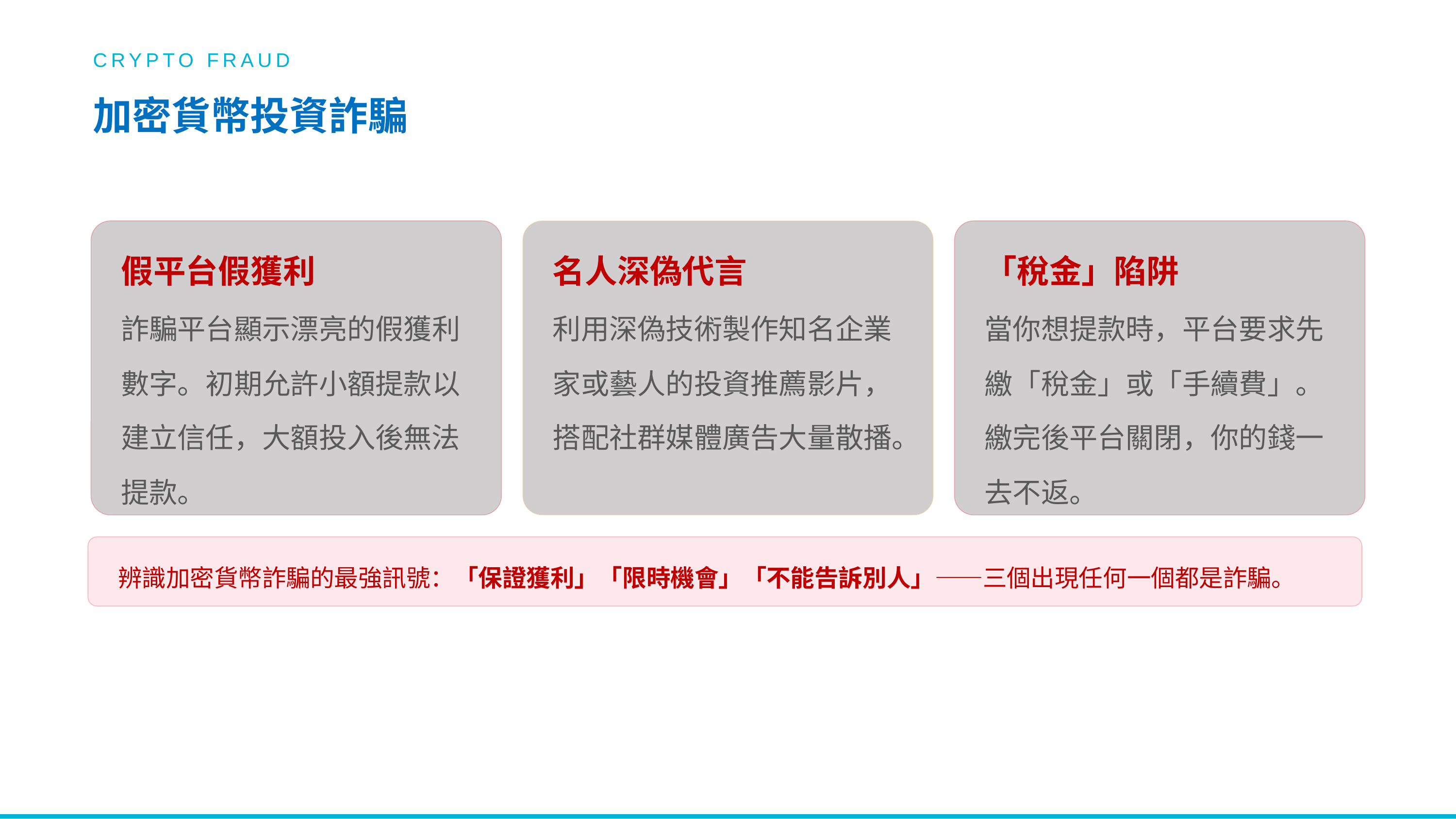

CRYPTO FRAUD
加密貨幣投資詐騙

假平台假獲利
名人深偽代言
「稅金」陷阱
詐騙平台顯示漂亮的假獲利數字。初期允許小額提款以建立信任，大額投入後無法提款。
利用深偽技術製作知名企業家或藝人的投資推薦影片，搭配社群媒體廣告大量散播。
當你想提款時，平台要求先繳「稅金」或「手續費」。繳完後平台關閉，你的錢一去不返。

辨識加密貨幣詐騙的最強訊號：「保證獲利」「限時機會」「不能告訴別人」——三個出現任何一個都是詐騙。